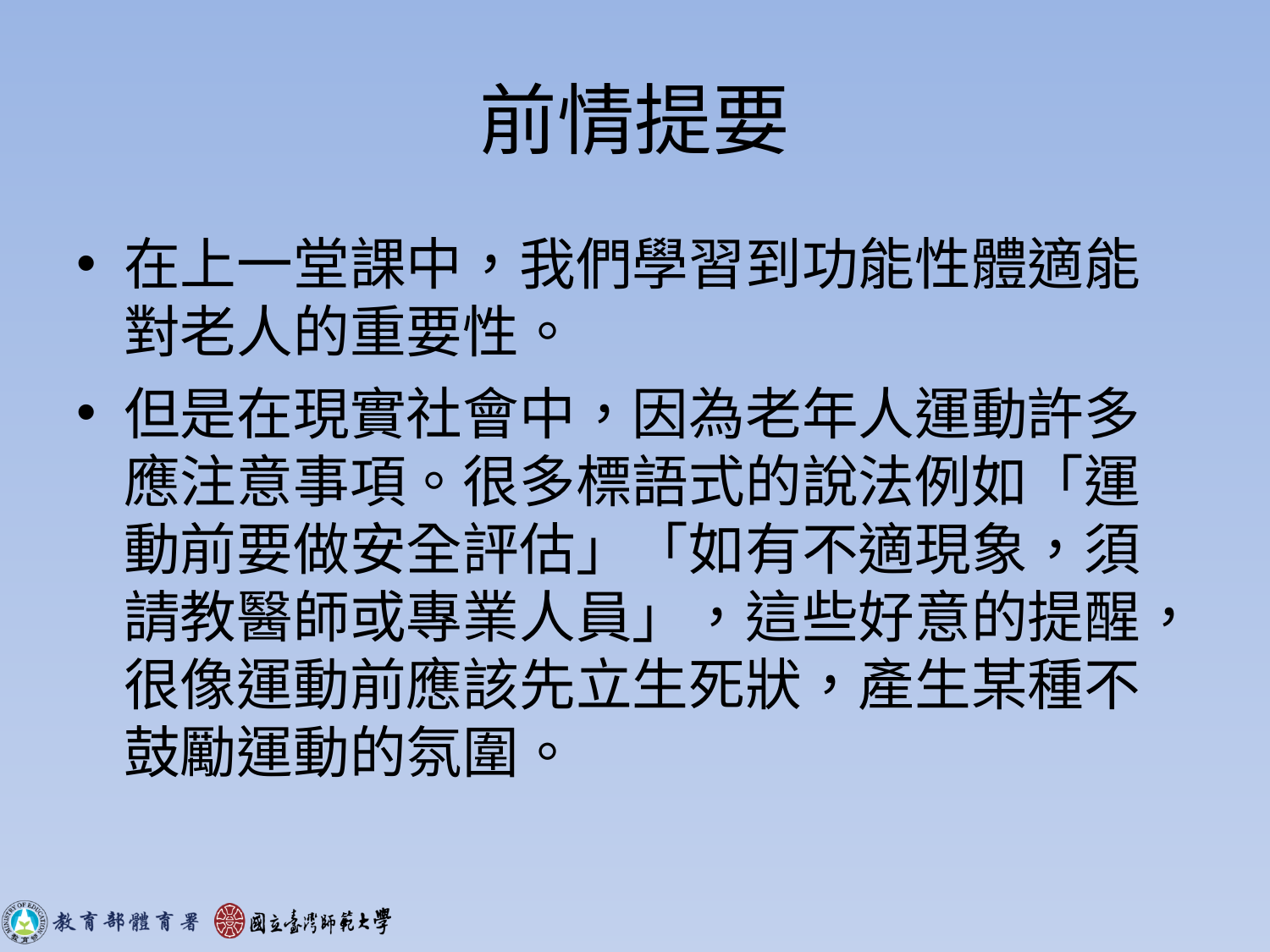

# 前情提要
在上一堂課中，我們學習到功能性體適能對老人的重要性。
但是在現實社會中，因為老年人運動許多應注意事項。很多標語式的說法例如「運動前要做安全評估」「如有不適現象，須請教醫師或專業人員」，這些好意的提醒，很像運動前應該先立生死狀，產生某種不鼓勵運動的氛圍。